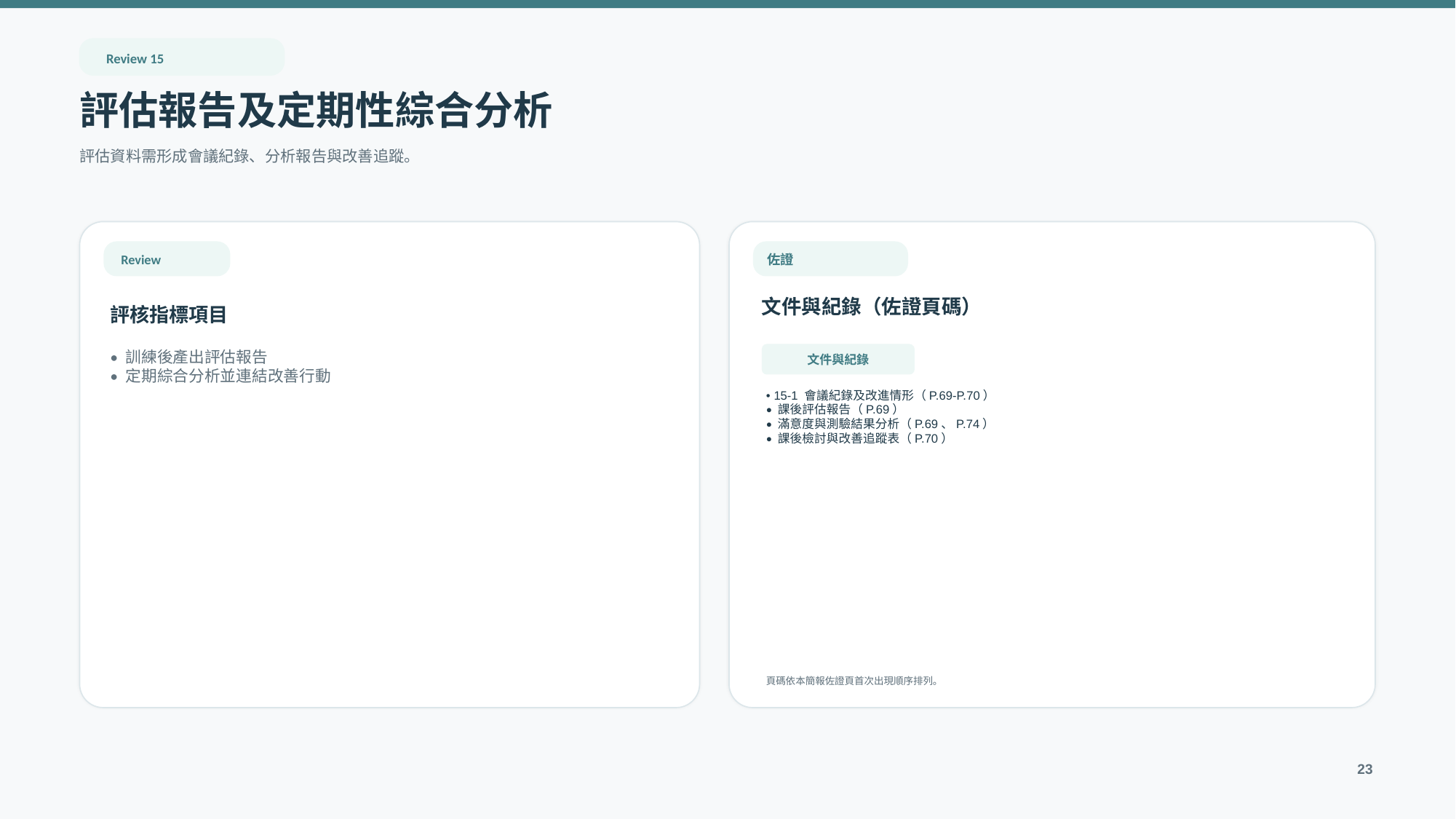

Review 15
評估報告及定期性綜合分析
評估資料需形成會議紀錄、分析報告與改善追蹤。

Review
佐證
文件與紀錄（佐證頁碼）
評核指標項目
文件與紀錄
• 訓練後產出評估報告
• 定期綜合分析並連結改善行動
• 15-1 會議紀錄及改進情形（P.69-P.70）
• 課後評估報告（P.69）
• 滿意度與測驗結果分析（P.69、P.74）
• 課後檢討與改善追蹤表（P.70）
頁碼依本簡報佐證頁首次出現順序排列。
23